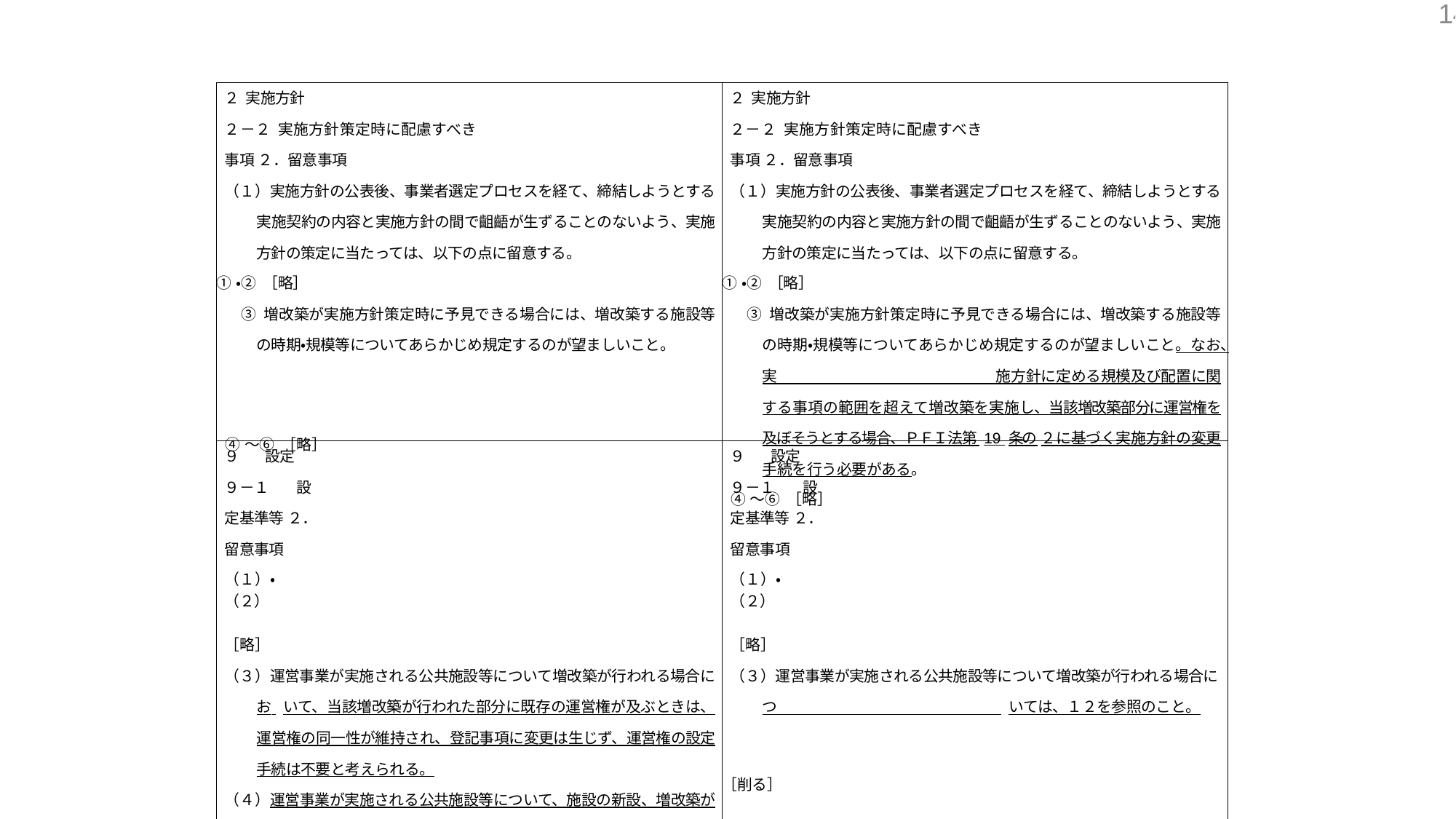

14
| ２ 実施方針 ２－２ 実施方針策定時に配慮すべき事項 ２．留意事項 （１）実施方針の公表後、事業者選定プロセスを経て、締結しようとする実施契約の内容と実施方針の間で齟齬が生ずることのないよう、実施方針の策定に当たっては、以下の点に留意する。 ①・② ［略］ ③ 増改築が実施方針策定時に予見できる場合には、増改築する施設等の時期・規模等についてあらかじめ規定するのが望ましいこと。 ④～⑥ ［略］ | ２ 実施方針 ２－２ 実施方針策定時に配慮すべき事項 ２．留意事項 （１）実施方針の公表後、事業者選定プロセスを経て、締結しようとする実施契約の内容と実施方針の間で齟齬が生ずることのないよう、実施方針の策定に当たっては、以下の点に留意する。 ①・② ［略］ ③ 増改築が実施方針策定時に予見できる場合には、増改築する施設等の時期・規模等についてあらかじめ規定するのが望ましいこと。なお、実 施方針に定める規模及び配置に関する事項の範囲を超えて増改築を実施し、当該増改築部分に運営権を及ぼそうとする場合、ＰＦＩ法第 19 条の ２に基づく実施方針の変更手続を行う必要がある。 ④～⑥ ［略］ |
| --- | --- |
| ９ 設定 ９－１ 設定基準等 ２．留意事項 （１）・（２） ［略］ （３）運営事業が実施される公共施設等について増改築が行われる場合にお いて、当該増改築が行われた部分に既存の運営権が及ぶときは、運営権の同一性が維持され、登記事項に変更は生じず、運営権の設定手続は不要と考えられる。 （４）運営事業が実施される公共施設等について、施設の新設、増改築が行 われる場合において、当該新設、増改築が行われた部分について既存の運営権が及ばない場合においては、必要に応じ、当該部分について運営権を新たに設定することが必要であると考えられる。 （５）～（７） ［略］ | ９ 設定 ９－１ 設定基準等 ２．留意事項 （１）・（２） ［略］ （３）運営事業が実施される公共施設等について増改築が行われる場合につ いては、１２を参照のこと。 ［削る］ （４）～（６） ［略］ |